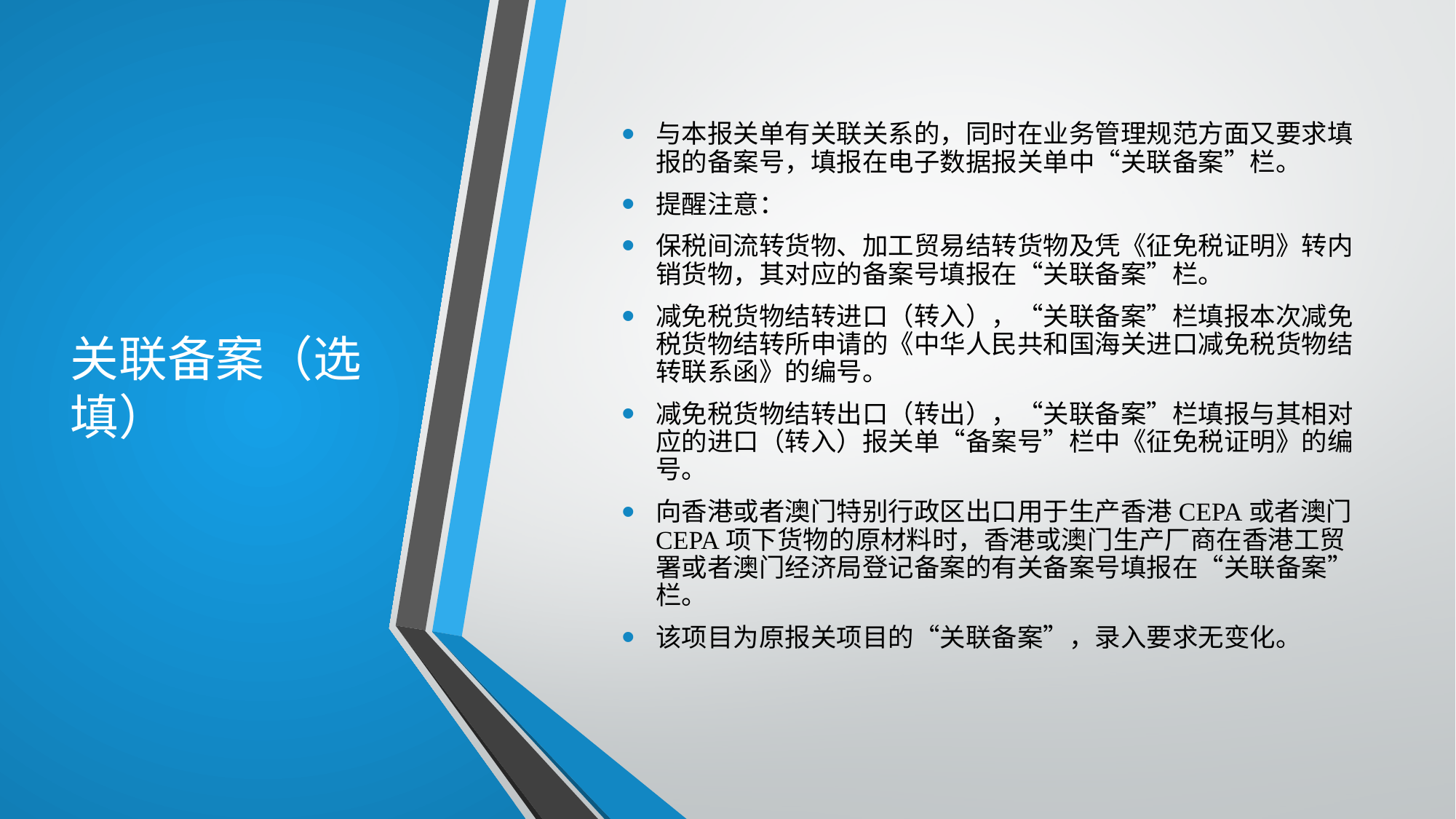

# 关联备案（选填）
与本报关单有关联关系的，同时在业务管理规范方面又要求填报的备案号，填报在电子数据报关单中“关联备案”栏。
提醒注意：
保税间流转货物、加工贸易结转货物及凭《征免税证明》转内销货物，其对应的备案号填报在“关联备案”栏。
减免税货物结转进口（转入），“关联备案”栏填报本次减免税货物结转所申请的《中华人民共和国海关进口减免税货物结转联系函》的编号。
减免税货物结转出口（转出），“关联备案”栏填报与其相对应的进口（转入）报关单“备案号”栏中《征免税证明》的编号。
向香港或者澳门特别行政区出口用于生产香港CEPA或者澳门CEPA项下货物的原材料时，香港或澳门生产厂商在香港工贸署或者澳门经济局登记备案的有关备案号填报在“关联备案”栏。
该项目为原报关项目的“关联备案”，录入要求无变化。